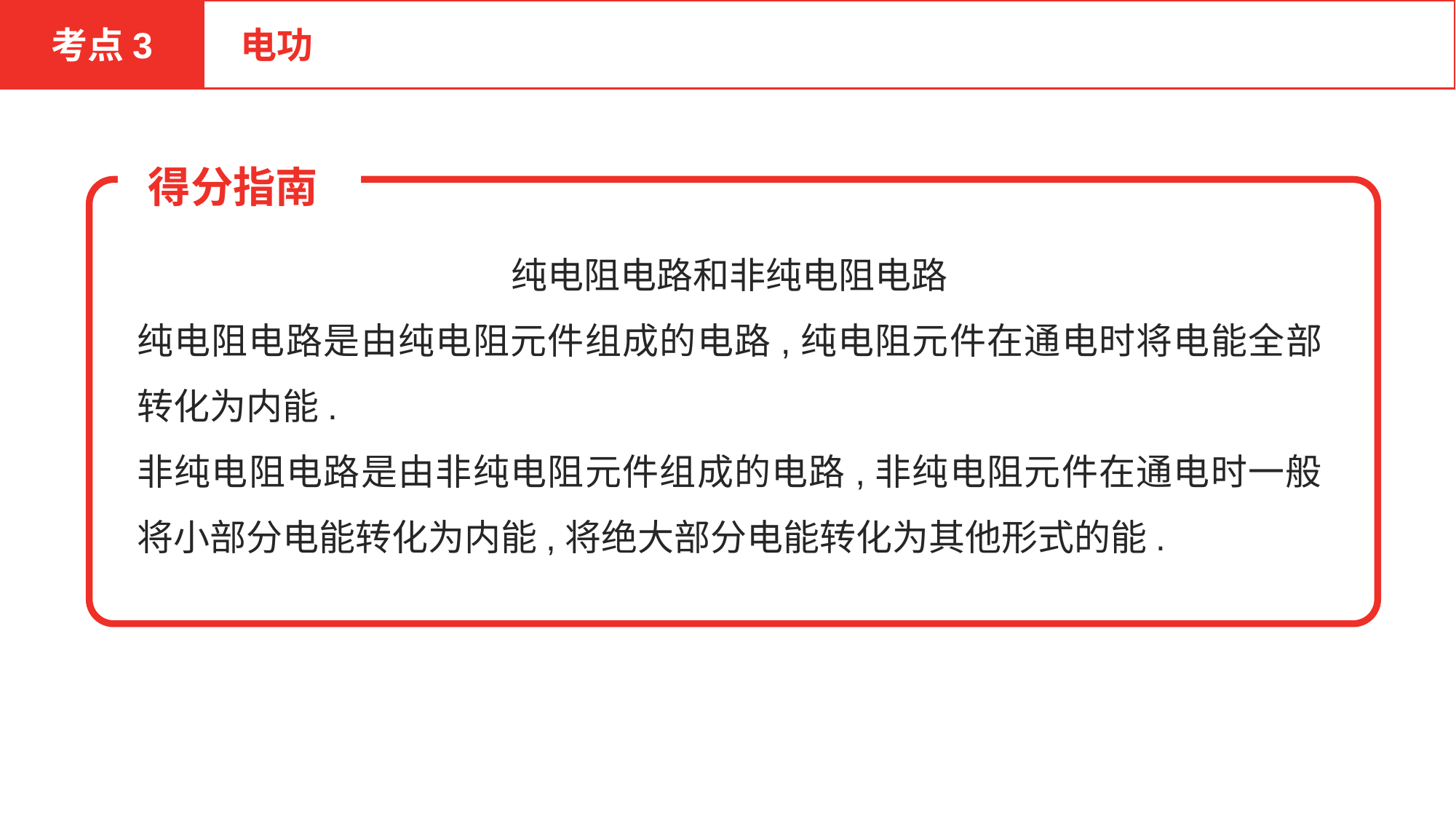

考点3
 电功
 得分指南

纯电阻电路和非纯电阻电路
纯电阻电路是由纯电阻元件组成的电路,纯电阻元件在通电时将电能全部转化为内能.
非纯电阻电路是由非纯电阻元件组成的电路,非纯电阻元件在通电时一般将小部分电能转化为内能,将绝大部分电能转化为其他形式的能.